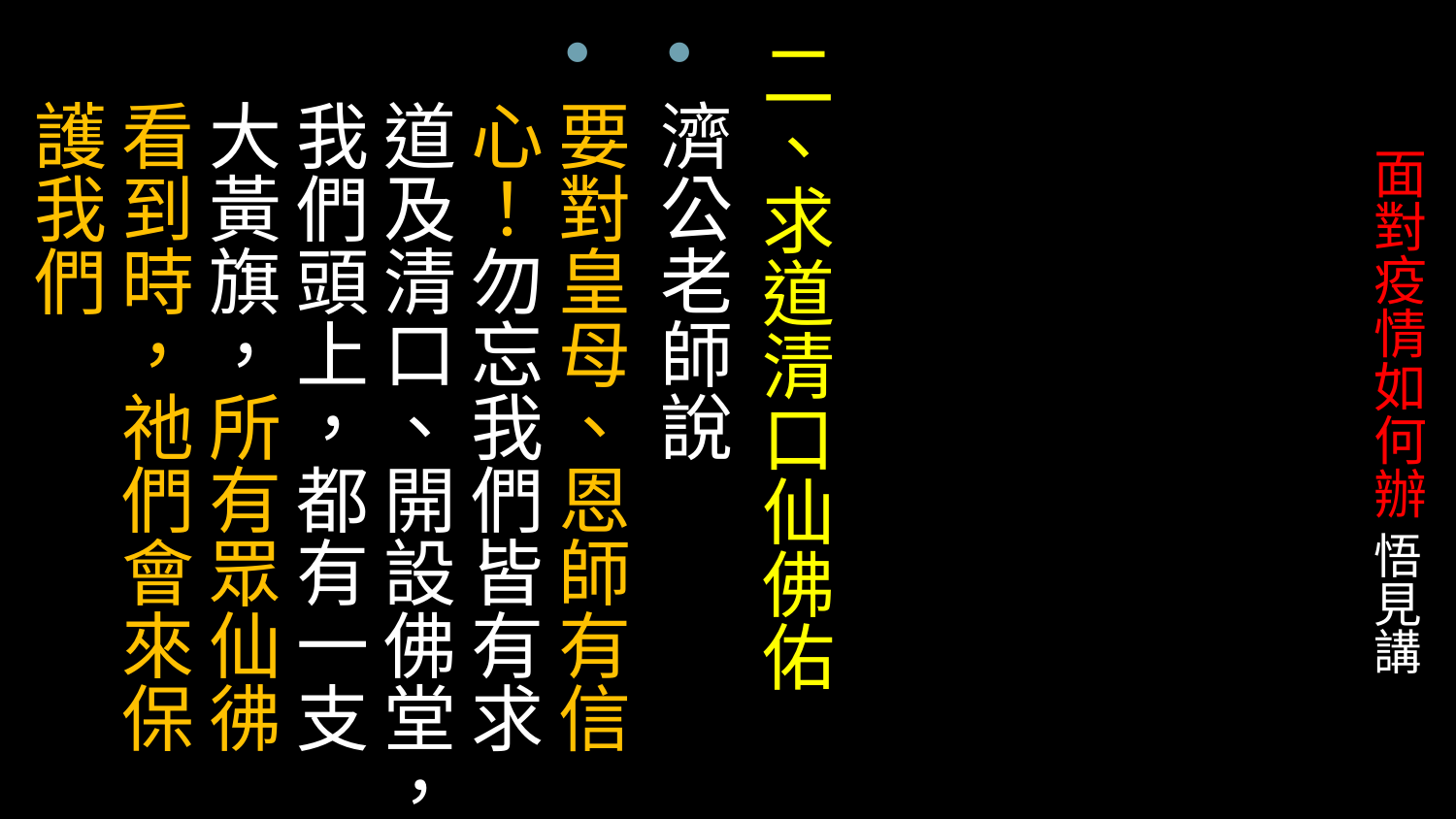

二、求道清口仙佛佑
濟公老師說
要對皇母、恩師有信心！勿忘我們皆有求道及清口、開設佛堂，我們頭上，都有一支大黃旗，所有眾仙彿看到時，祂們會來保護我們
# 面對疫情如何辦 悟見講